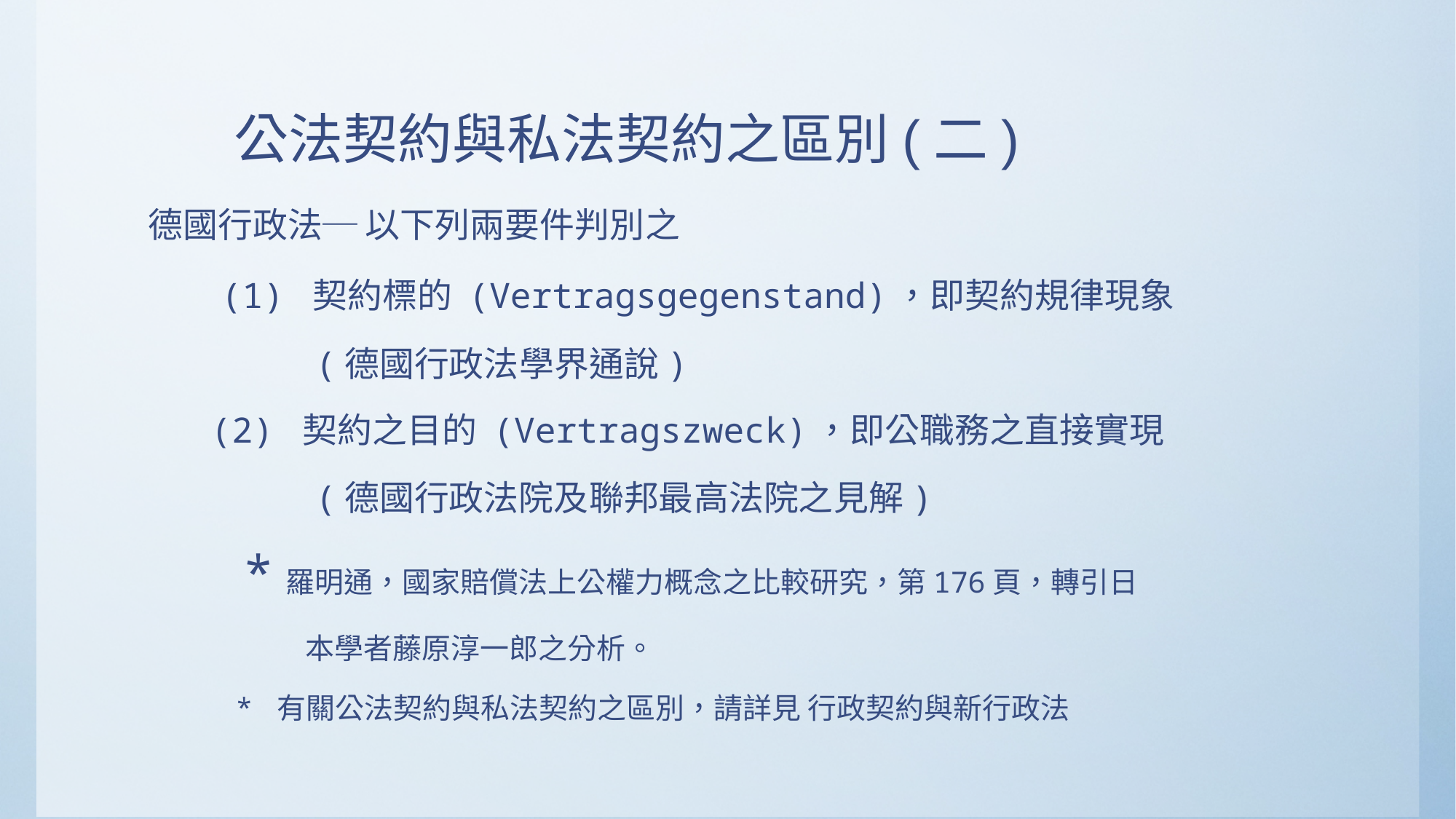

# 公法契約與私法契約之區別(二)
德國行政法─ 以下列兩要件判別之
   (1) 契約標的 (Vertragsgegenstand)，即契約規律現象
        (德國行政法學界通說)
   (2) 契約之目的 (Vertragszweck)，即公職務之直接實現
        (德國行政法院及聯邦最高法院之見解)
   *羅明通，國家賠償法上公權力概念之比較研究，第176頁，轉引日
                       本學者藤原淳一郎之分析。
     * 有關公法契約與私法契約之區別，請詳見 行政契約與新行政法